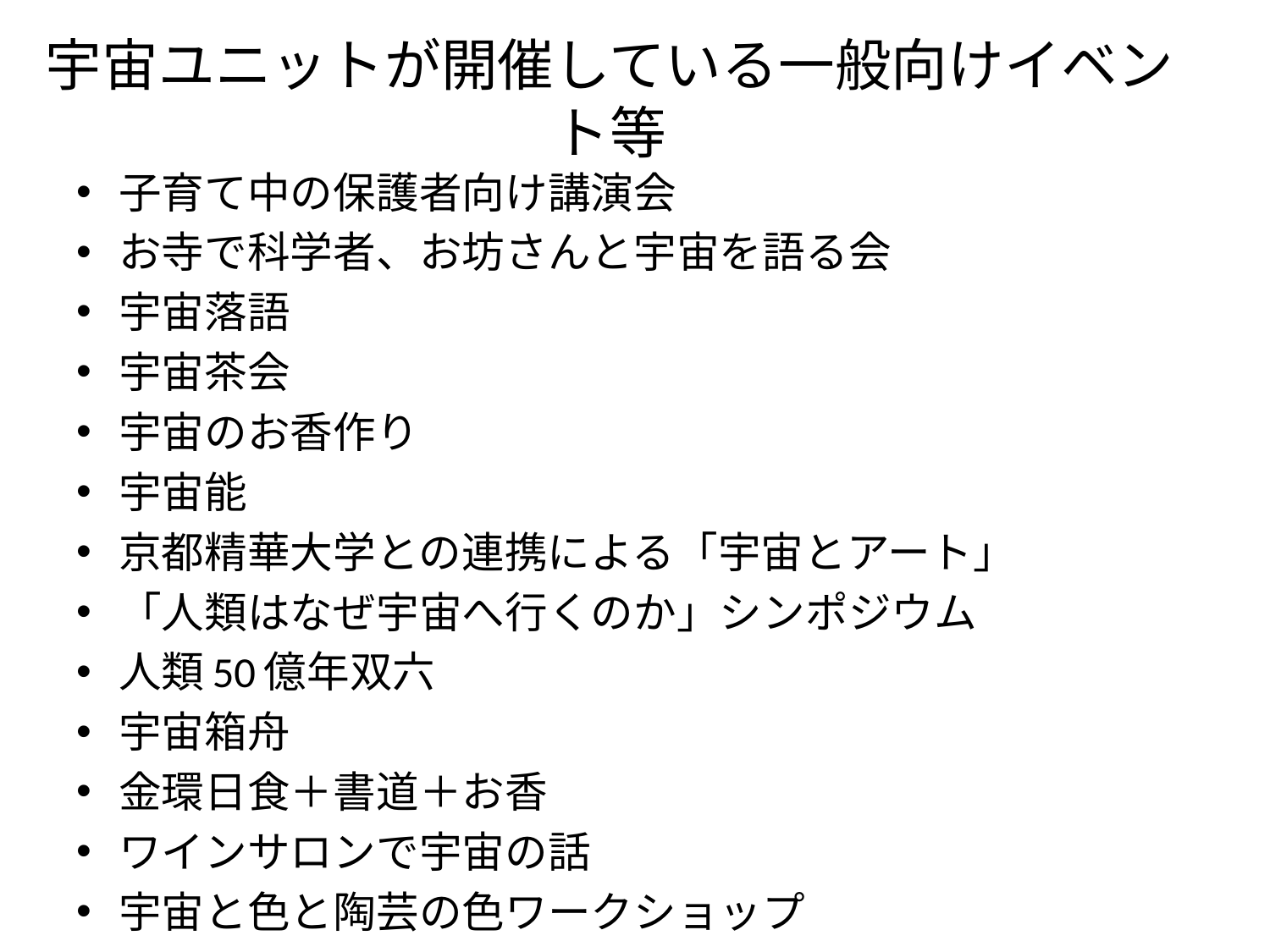

# 宇宙ユニットが開催している一般向けイベント等
子育て中の保護者向け講演会
お寺で科学者、お坊さんと宇宙を語る会
宇宙落語
宇宙茶会
宇宙のお香作り
宇宙能
京都精華大学との連携による「宇宙とアート」
「人類はなぜ宇宙へ行くのか」シンポジウム
人類50億年双六
宇宙箱舟
金環日食＋書道＋お香
ワインサロンで宇宙の話
宇宙と色と陶芸の色ワークショップ